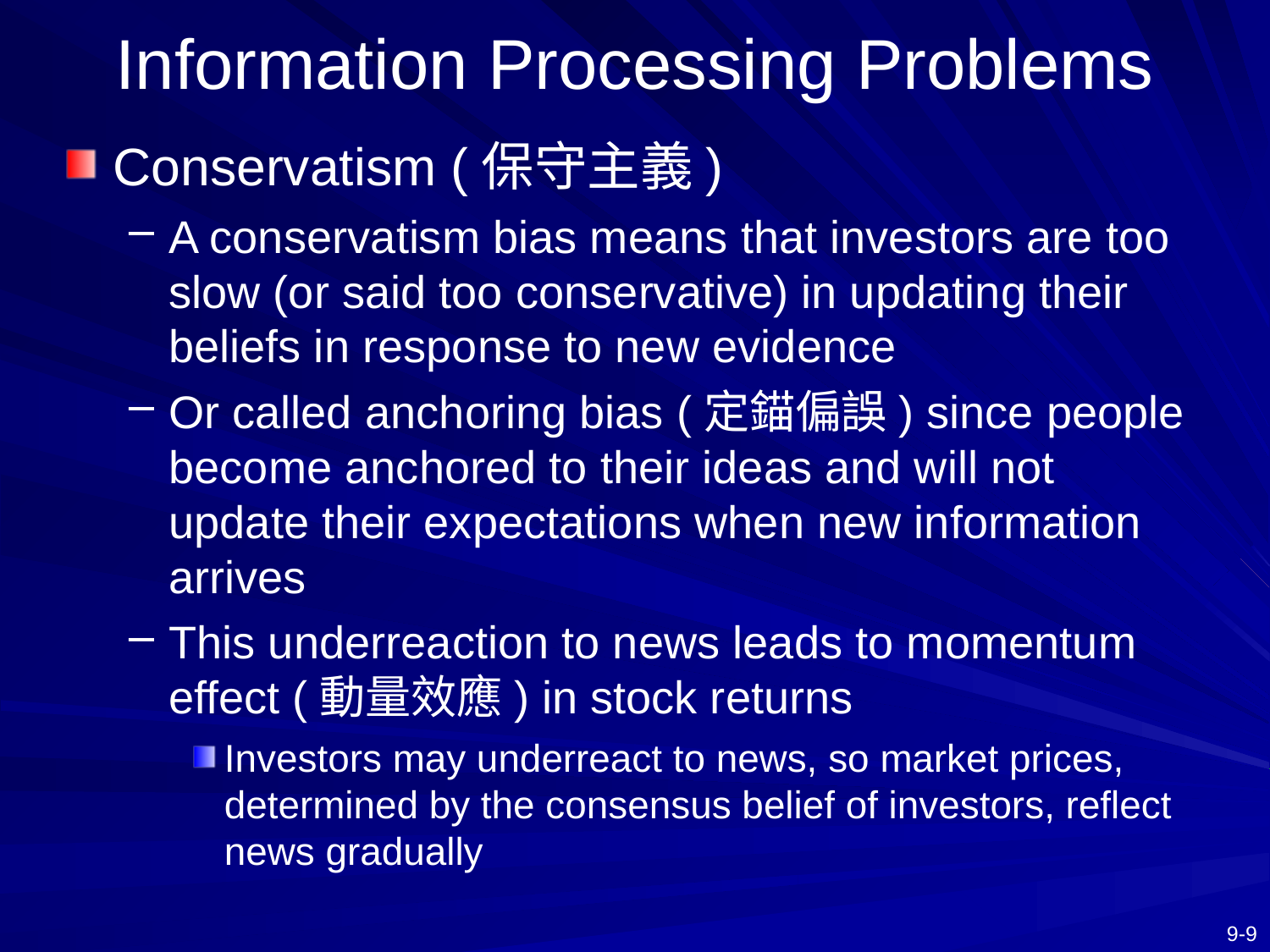

# Information Processing Problems
Conservatism (保守主義)
A conservatism bias means that investors are too slow (or said too conservative) in updating their beliefs in response to new evidence
Or called anchoring bias (定錨偏誤) since people become anchored to their ideas and will not update their expectations when new information arrives
This underreaction to news leads to momentum effect (動量效應) in stock returns
Investors may underreact to news, so market prices, determined by the consensus belief of investors, reflect news gradually